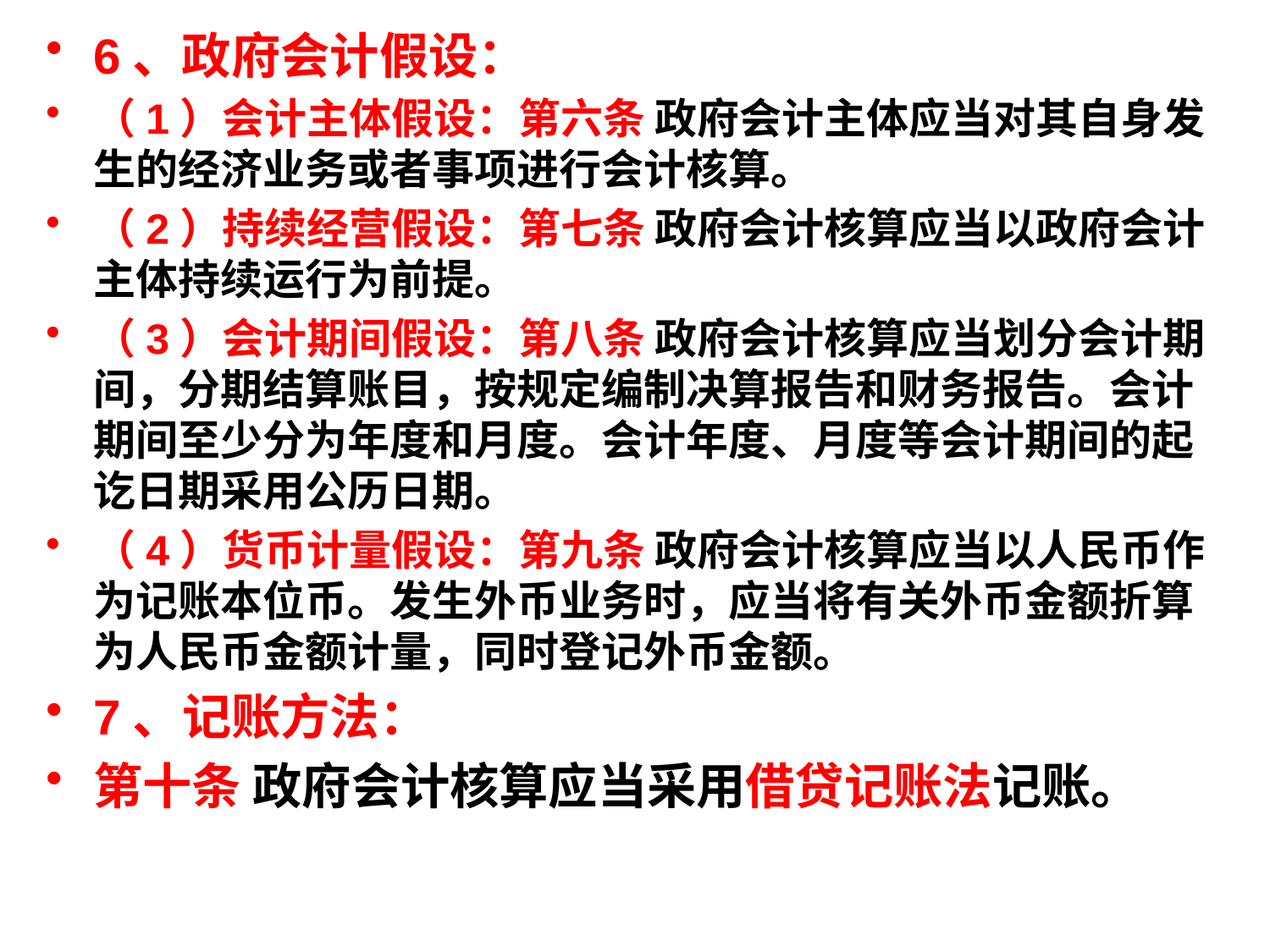

6、政府会计假设：
（1）会计主体假设：第六条 政府会计主体应当对其自身发生的经济业务或者事项进行会计核算。
（2）持续经营假设：第七条 政府会计核算应当以政府会计主体持续运行为前提。
（3）会计期间假设：第八条 政府会计核算应当划分会计期间，分期结算账目，按规定编制决算报告和财务报告。会计期间至少分为年度和月度。会计年度、月度等会计期间的起讫日期采用公历日期。
（4）货币计量假设：第九条 政府会计核算应当以人民币作为记账本位币。发生外币业务时，应当将有关外币金额折算为人民币金额计量，同时登记外币金额。
7、记账方法：
第十条 政府会计核算应当采用借贷记账法记账。